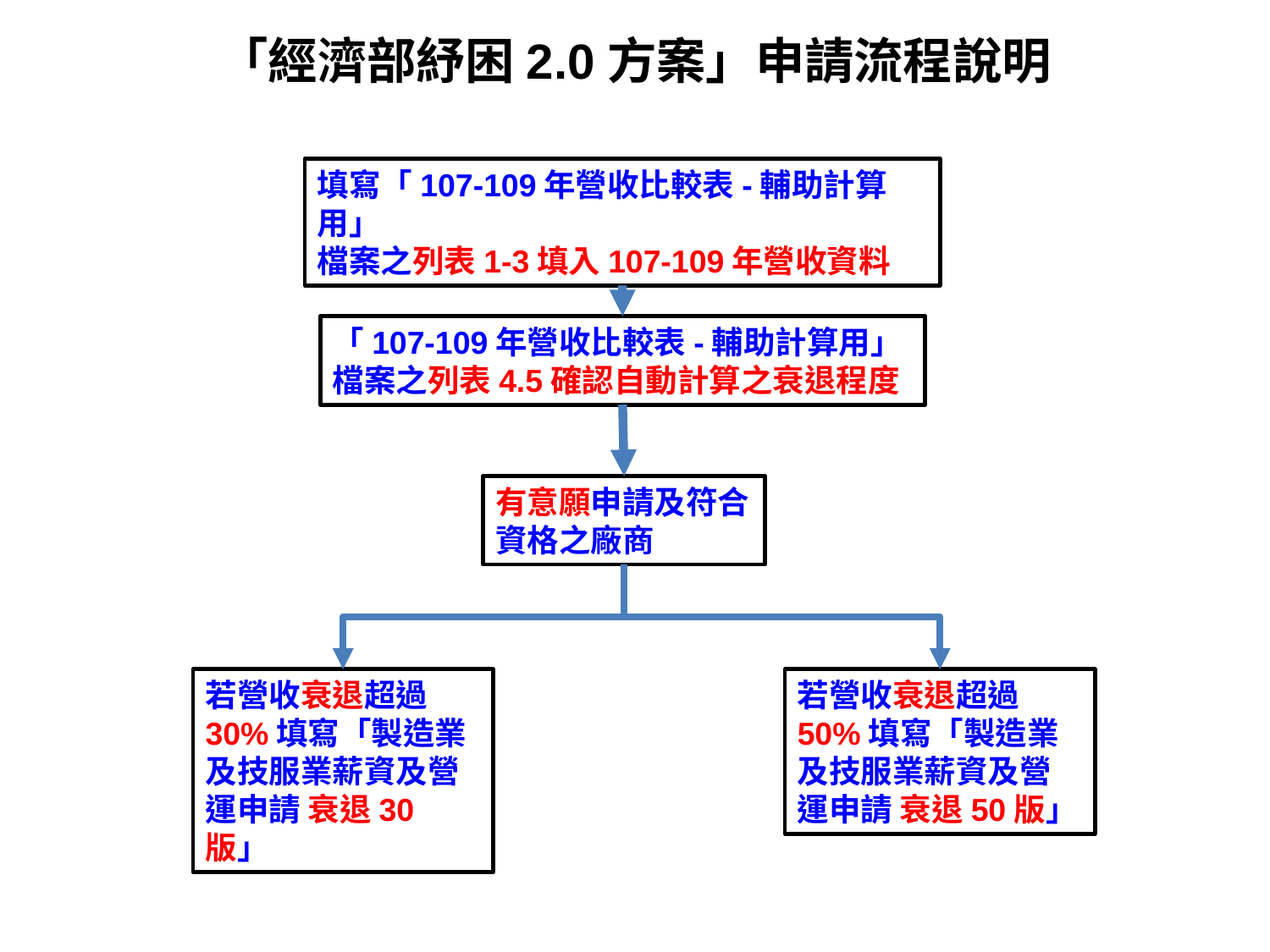

「經濟部紓困2.0方案」申請流程說明
填寫「107-109年營收比較表-輔助計算用」
檔案之列表1-3填入107-109年營收資料
「107-109年營收比較表-輔助計算用」檔案之列表4.5確認自動計算之衰退程度
有意願申請及符合資格之廠商
若營收衰退超過30%填寫「製造業及技服業薪資及營運申請 衰退30版」
若營收衰退超過50%填寫「製造業及技服業薪資及營運申請 衰退50版」